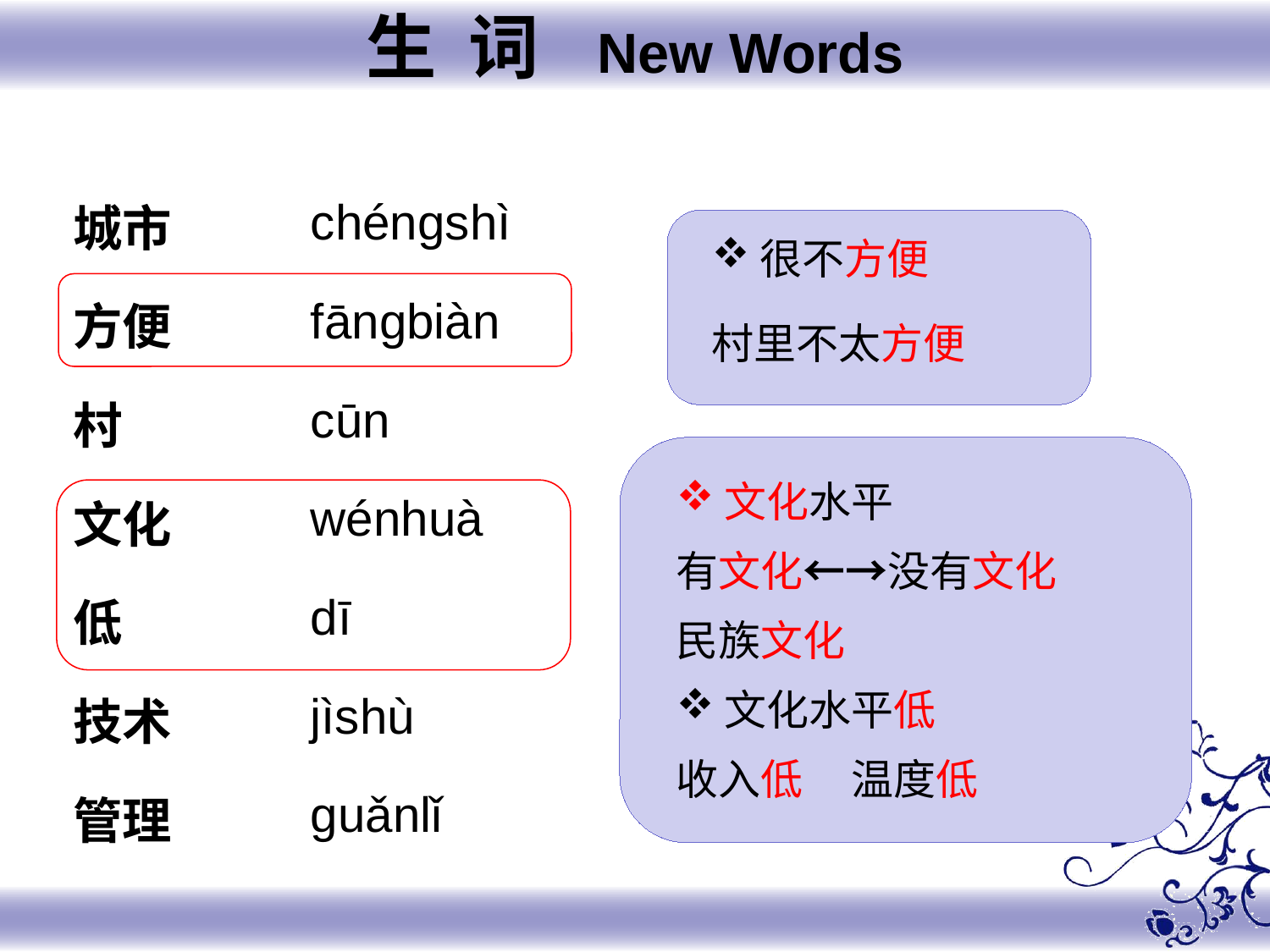

生  词   New Words
chénɡshì
fānɡbiàn
cūn
wénhuà
dī
jìshù
ɡuǎnlǐ
城市
方便
村
文化
低
技术
管理
很不方便
村里不太方便

文化水平
有文化←→没有文化
民族文化
文化水平低
收入低     温度低